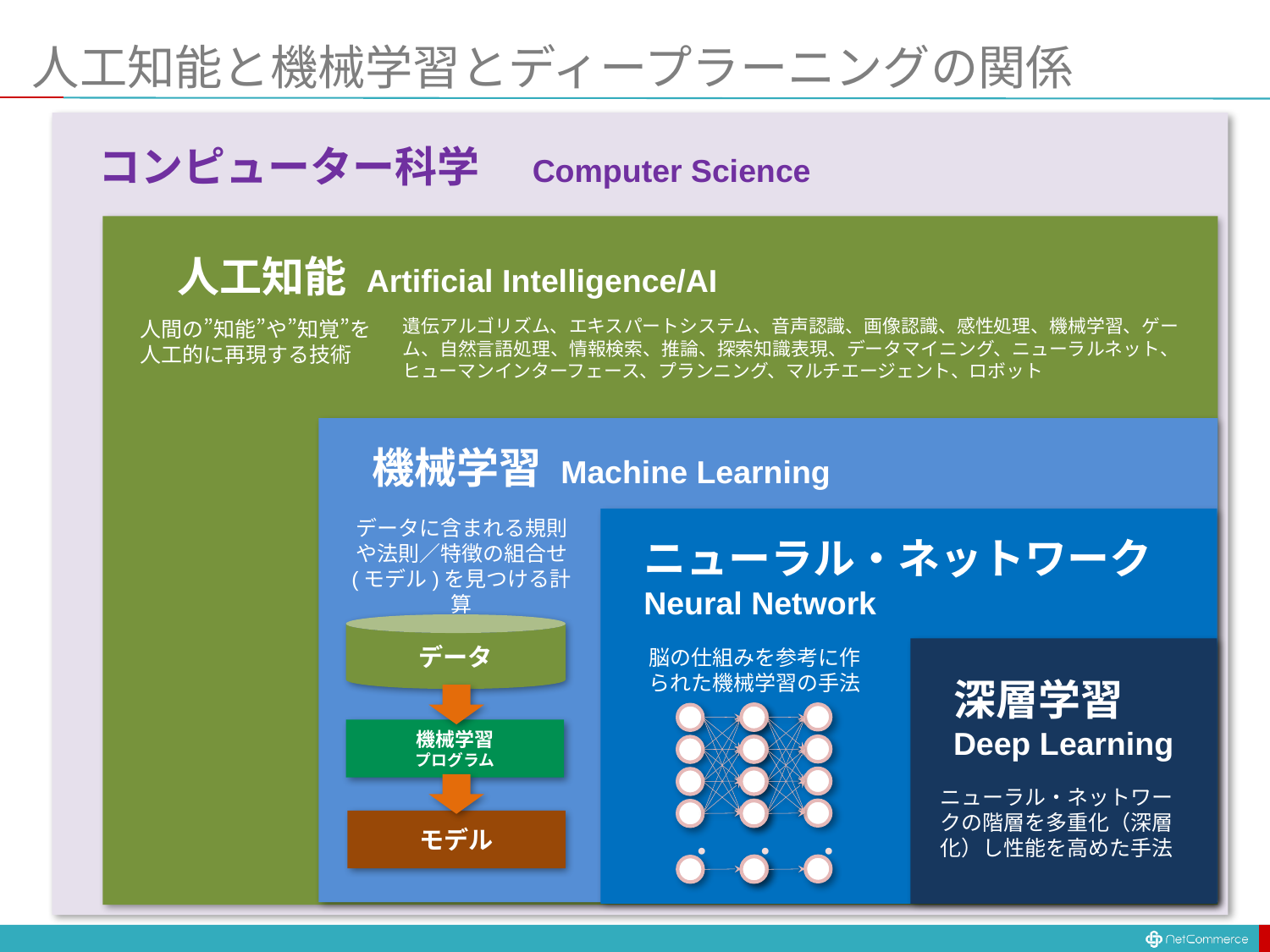

# 人工知能と機械学習とディープラーニングの関係

コンピューター科学　Computer Science

人工知能 Artificial Intelligence/AI
遺伝アルゴリズム、エキスパートシステム、音声認識、画像認識、感性処理、機械学習、ゲーム、自然言語処理、情報検索、推論、探索知識表現、データマイニング、ニューラルネット、ヒューマンインターフェース、プランニング、マルチエージェント、ロボット
人間の”知能”や”知覚”を
人工的に再現する技術

機械学習 Machine Learning

データに含まれる規則や法則／特徴の組合せ
(モデル)を見つける計算
ニューラル・ネットワーク
Neural Network
データ

脳の仕組みを参考に作られた機械学習の手法
深層学習
Deep Learning

・
・
・

機械学習
プログラム

ニューラル・ネットワークの階層を多重化（深層化）し性能を高めた手法
モデル